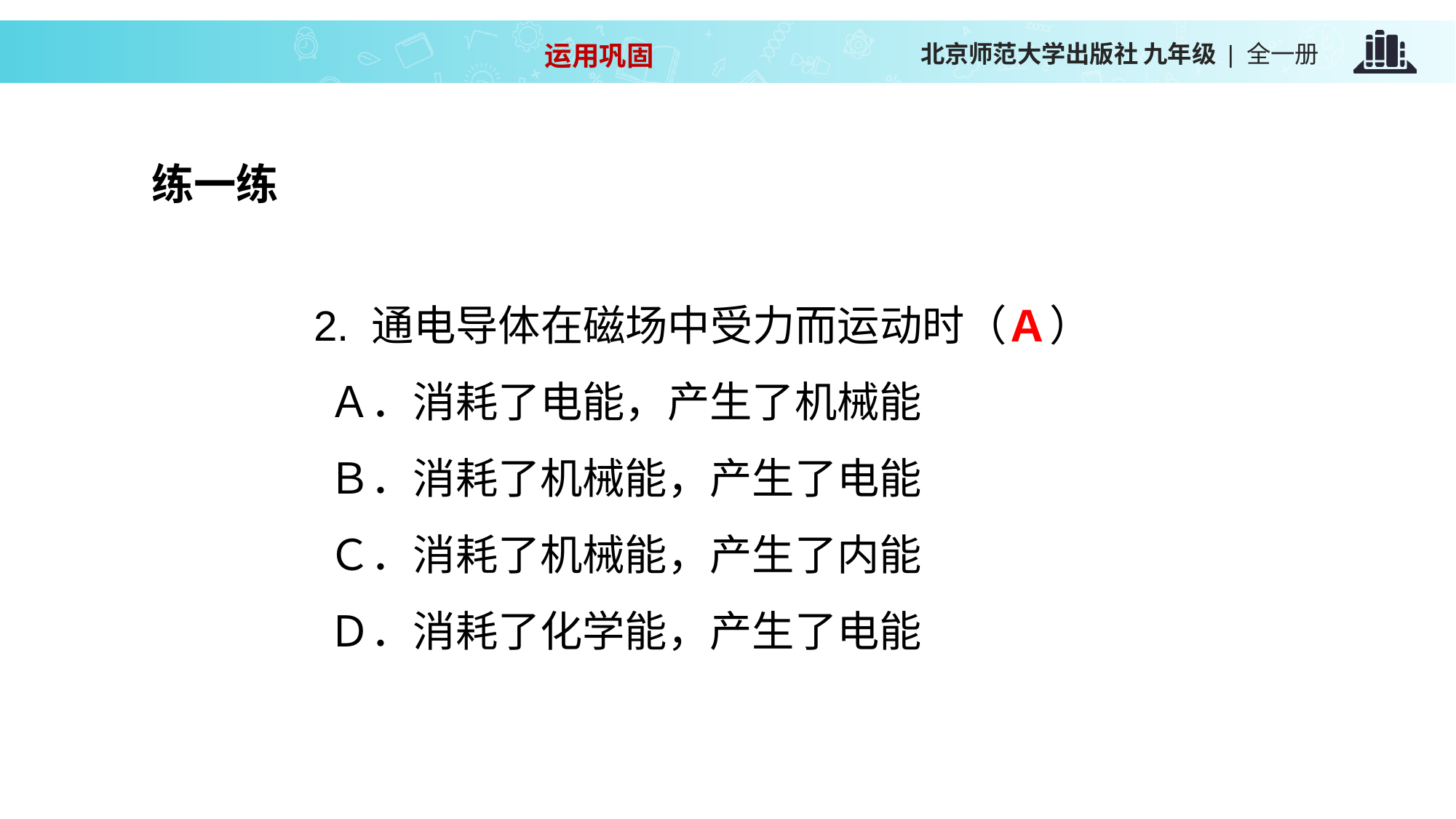

运用巩固
练一练
        2. 通电导体在磁场中受力而运动时（　）
　	Ａ．消耗了电能，产生了机械能
　	Ｂ．消耗了机械能，产生了电能
　	Ｃ．消耗了机械能，产生了内能
　	Ｄ．消耗了化学能，产生了电能
Ａ